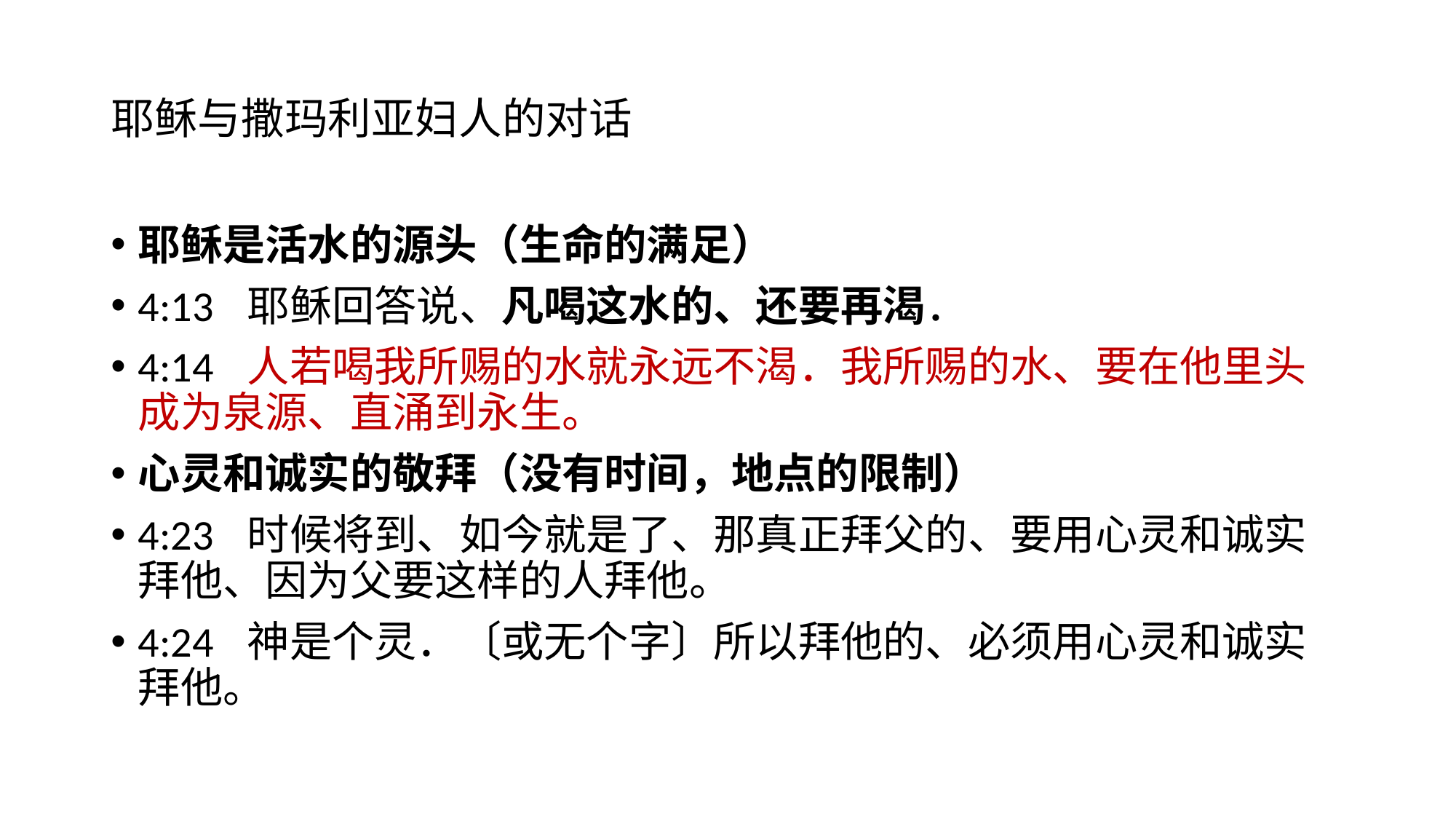

# 耶稣与撒玛利亚妇人的对话
耶稣是活水的源头（生命的满足）
4:13	耶稣回答说、凡喝这水的、还要再渴．
4:14	人若喝我所赐的水就永远不渴．我所赐的水、要在他里头成为泉源、直涌到永生。
心灵和诚实的敬拜（没有时间，地点的限制）
4:23	时候将到、如今就是了、那真正拜父的、要用心灵和诚实拜他、因为父要这样的人拜他。
4:24	神是个灵．〔或无个字〕所以拜他的、必须用心灵和诚实拜他。